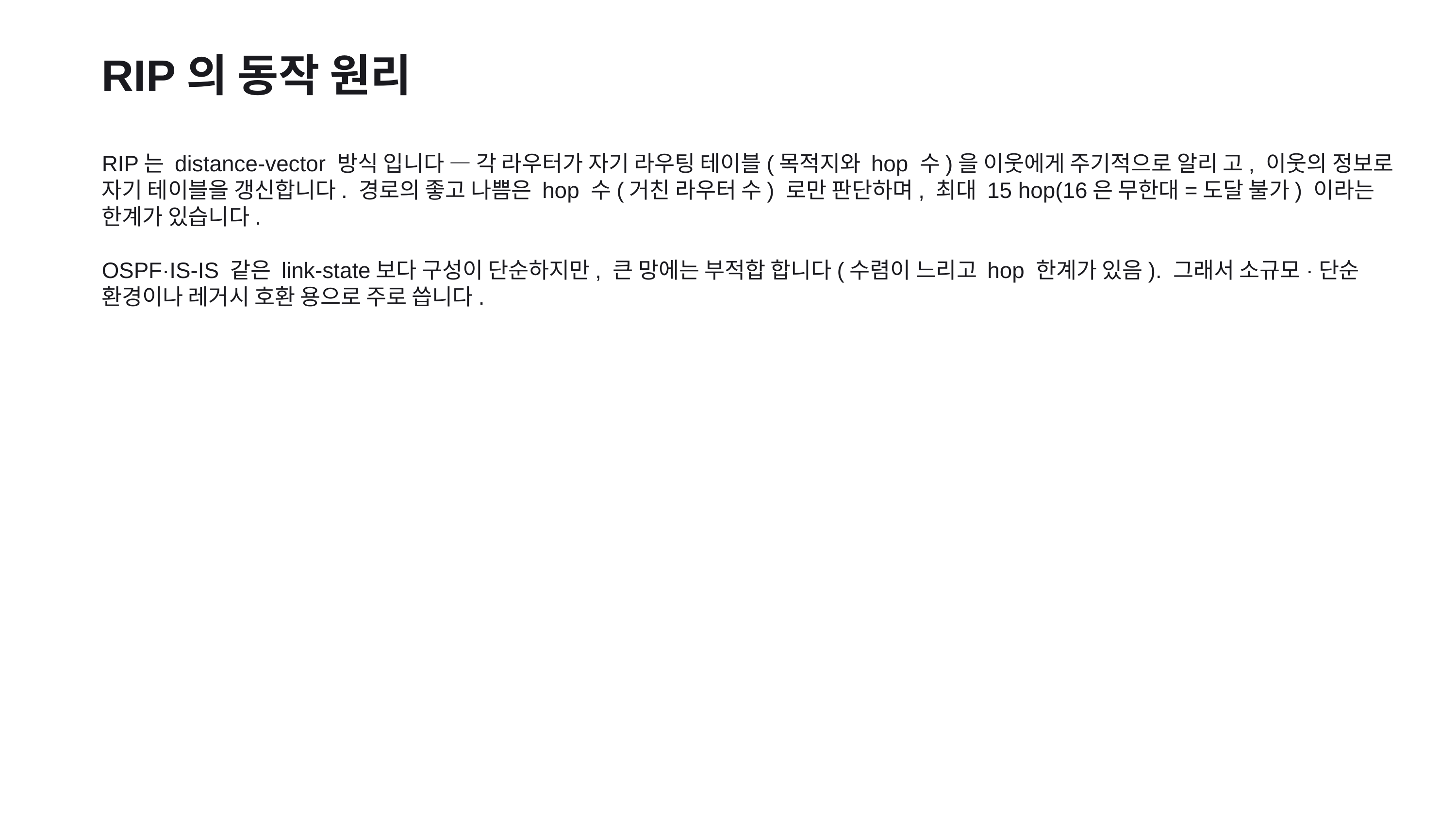

RIP의 동작 원리
RIP는 distance-vector 방식 입니다 — 각 라우터가 자기 라우팅 테이블(목적지와 hop 수)을 이웃에게 주기적으로 알리 고, 이웃의 정보로 자기 테이블을 갱신합니다. 경로의 좋고 나쁨은 hop 수(거친 라우터 수) 로만 판단하며, 최대 15 hop(16은 무한대=도달 불가) 이라는 한계가 있습니다.

OSPF·IS-IS 같은 link-state보다 구성이 단순하지만, 큰 망에는 부적합 합니다(수렴이 느리고 hop 한계가 있음). 그래서 소규모·단순 환경이나 레거시 호환 용으로 주로 씁니다.